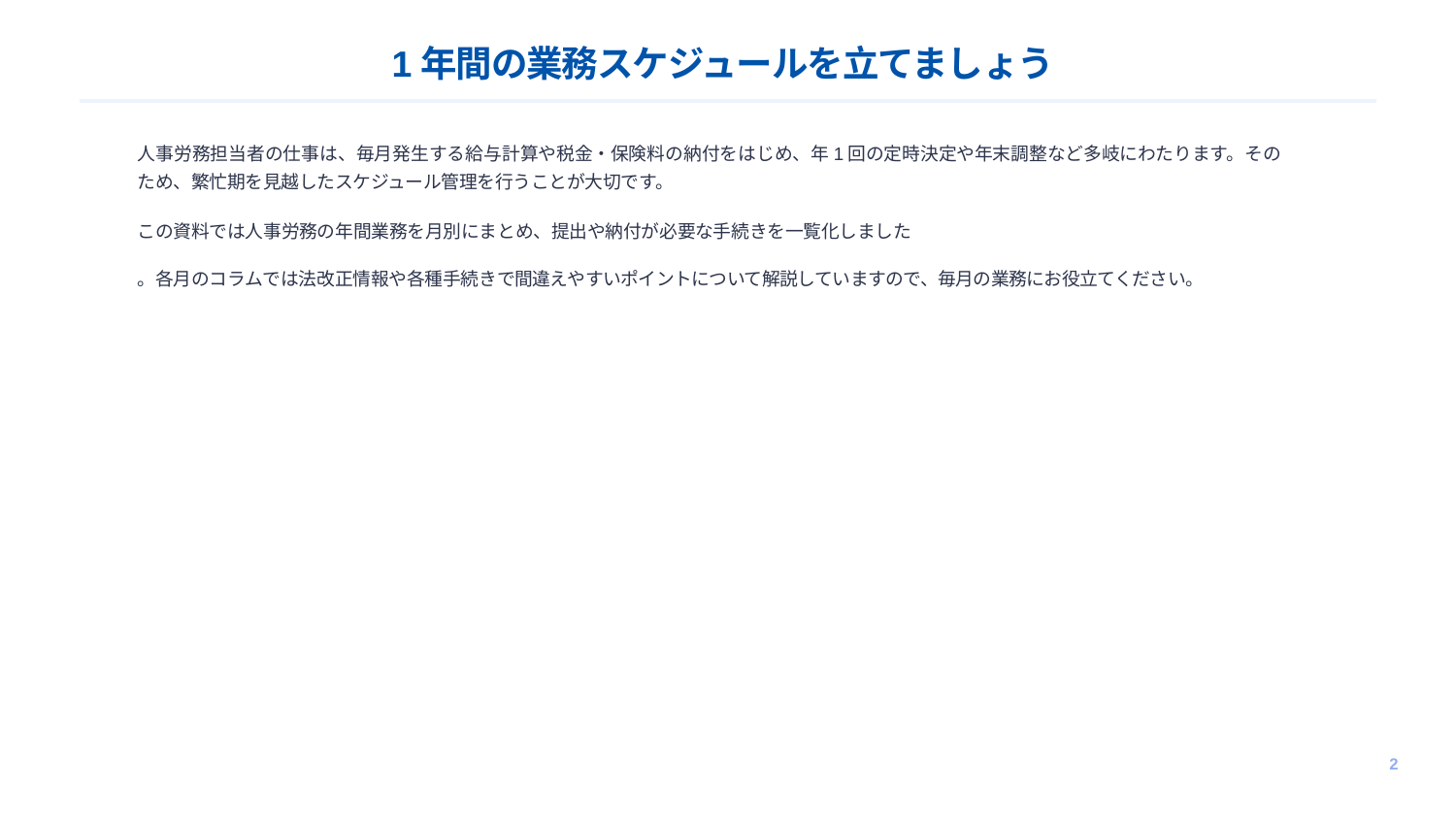

# 1年間の業務スケジュールを⽴てましょう

⼈事労務担当者の仕事は、毎⽉発⽣する給与計算や税⾦‧保険料の納付をはじめ、年1回の定時決定や年末調整など多岐にわたります。そのため、繁忙期を⾒越したスケジュール管理を⾏うことが⼤切です。
この資料では⼈事労務の年間業務を⽉別にまとめ、提出や納付が必要な⼿続きを⼀覧化しました
。各⽉のコラムでは法改正情報や各種⼿続きで間違えやすいポイントについて解説していますので、毎⽉の業務にお役⽴てください。

2